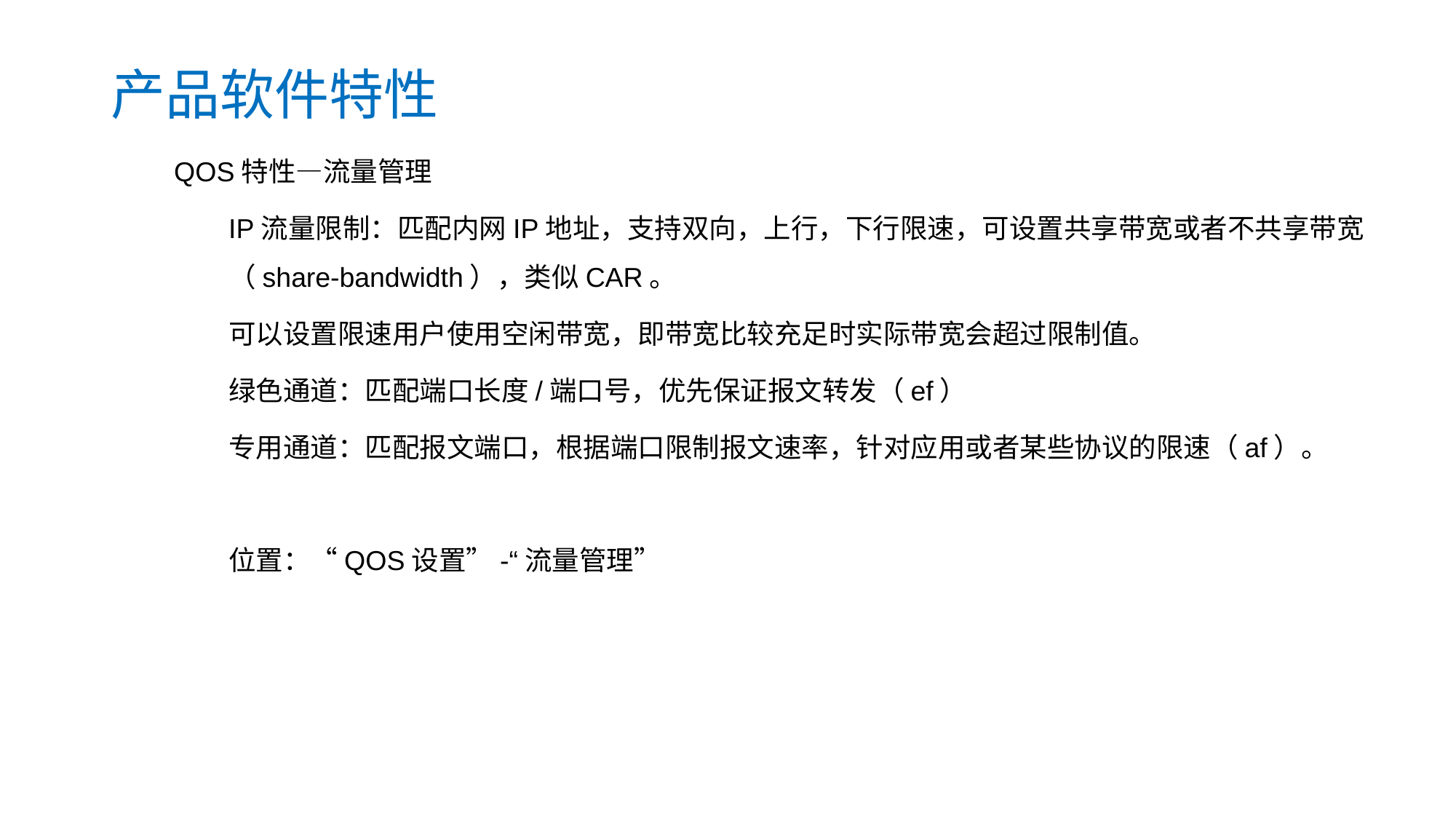

产品软件特性
QOS特性—流量管理
IP流量限制：匹配内网IP地址，支持双向，上行，下行限速，可设置共享带宽或者不共享带宽（share-bandwidth），类似CAR。
可以设置限速用户使用空闲带宽，即带宽比较充足时实际带宽会超过限制值。
绿色通道：匹配端口长度/端口号，优先保证报文转发（ef）
专用通道：匹配报文端口，根据端口限制报文速率，针对应用或者某些协议的限速（af）。

位置：“QOS设置”-“流量管理”